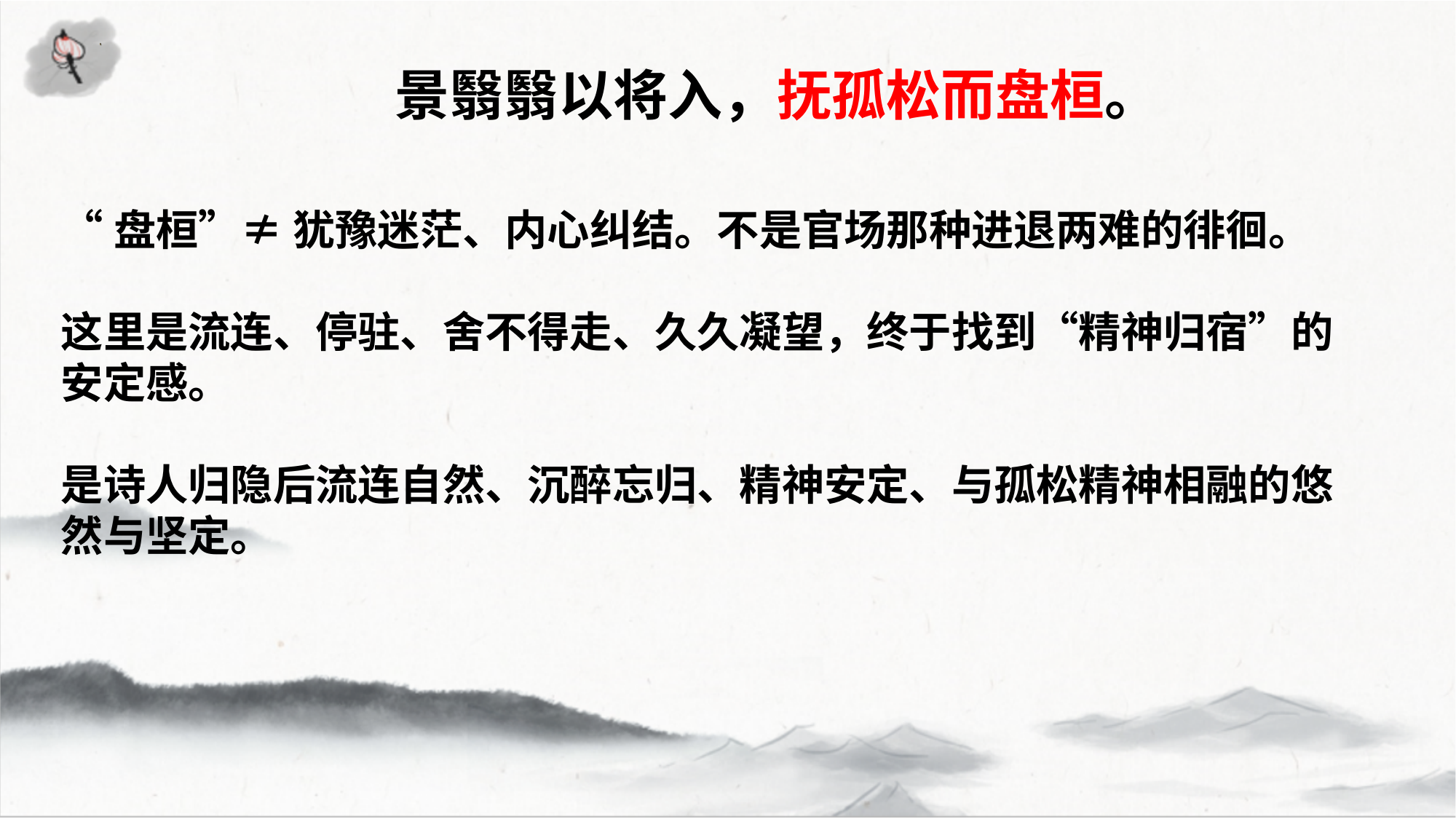

景翳翳以将入，抚孤松而盘桓。
“盘桓”≠ 犹豫迷茫、内心纠结。不是官场那种进退两难的徘徊。

这里是流连、停驻、舍不得走、久久凝望，终于找到“精神归宿”的安定感。

是诗人归隐后流连自然、沉醉忘归、精神安定、与孤松精神相融的悠然与坚定。